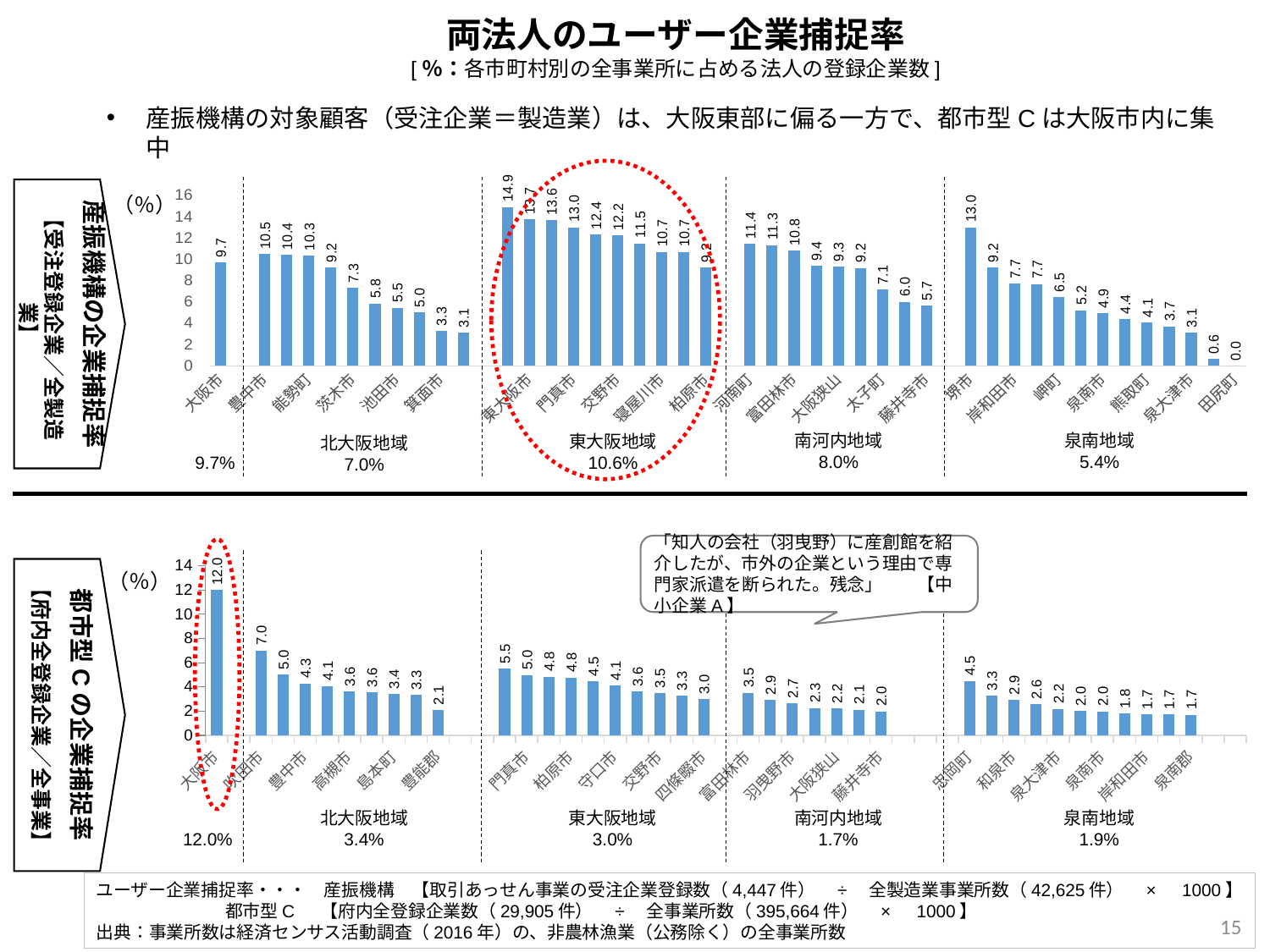

両法人のユーザー企業捕捉率
[％：各市町村別の全事業所に占める法人の登録企業数]
産振機構の対象顧客（受注企業＝製造業）は、大阪東部に偏る一方で、都市型Cは大阪市内に集中

### Chart

| Category | 捕捉率 |
|---|---|
| 大阪市 | 9.707037148897614 |
|  | None |
| 豊中市 | 10.483870967741936 |
| 高槻市 | 10.396039603960396 |
| 能勢町 | 10.344827586206897 |
| 摂津市 | 9.232954545454545 |
| 茨木市 | 7.300884955752212 |
| 吹田市 | 5.842696629213483 |
| 池田市 | 5.454545454545454 |
| 豊能町 | 5.0 |
| 箕面市 | 3.2520325203252036 |
| 島本町 | 3.125 |
|  | None |
| 大東市 | 14.896214896214897 |
| 東大阪市 | 13.727471787097862 |
| 枚方市 | 13.644859813084112 |
| 門真市 | 12.9973474801061 |
| 守口市 | 12.352309344790548 |
| 交野市 | 12.222222222222221 |
| 八尾市 | 11.490885416666668 |
| 寝屋川市 | 10.68840579710145 |
| 四條畷市 | 10.687022900763358 |
| 柏原市 | 9.203980099502488 |
|  | None |
| 河南町 | 11.428571428571429 |
| 河内長野 | 11.312217194570136 |
| 富田林市 | 10.79295154185022 |
| 松原市 | 9.366391184573002 |
| 大阪狭山 | 9.30232558139535 |
| 羽曳野市 | 9.190371991247265 |
| 太子町 | 7.142857142857142 |
| 千早赤阪 | 6.0 |
| 藤井寺市 | 5.660377358490567 |
|  | None |
| 堺市 | 12.987442167878388 |
| 高石市 | 9.230769230769232 |
| 岸和田市 | 7.68277571251549 |
| 和泉市 | 7.662835249042145 |
| 岬町 | 6.451612903225806 |
| 阪南市 | 5.217391304347826 |
| 泉南市 | 4.938271604938271 |
| 泉佐野市 | 4.3893129770992365 |
| 熊取町 | 4.0650406504065035 |
| 忠岡町 | 3.7037037037037033 |
| 泉大津市 | 3.0848329048843186 |
| 貝塚市 | 0.6369426751592357 |
| 田尻町 | 0.0 |
産振機構の企業捕捉率

【受注登録企業／全製造業】
（％）
南河内地域
8.0%
泉南地域
5.4%
東大阪地域
10.6%
北大阪地域
7.0%
9.7%
「知人の会社（羽曳野）に産創館を紹介したが、市外の企業という理由で専門家派遣を断られた。残念」　　【中小企業A】

### Chart

| Category | 捕捉率 |
|---|---|
| 大阪市 | 11.979546307953969 |
|  | None |
| 吹田市 | 7.0140626348028645 |
| 箕面市 | 5.0141242937853105 |
| 豊中市 | 4.260995502705999 |
| 摂津市 | 4.057687606942069 |
| 高槻市 | 3.6156143344709895 |
| 池田市 | 3.5587188612099645 |
| 島本町 | 3.4090909090909087 |
| 茨木市 | 3.330826259804448 |
| 豊能郡 | 2.086438152011923 |
|  | None |
|  | None |
| 東大阪市 | 5.509296685529508 |
| 門真市 | 4.960173787110789 |
| 大東市 | 4.841149773071105 |
| 柏原市 | 4.757709251101322 |
| 八尾市 | 4.461898395721925 |
| 守口市 | 4.109144063667371 |
| 枚方市 | 3.6042263256640665 |
| 交野市 | 3.458957150232318 |
| 寝屋川市 | 3.259653049804141 |
| 四條畷市 | 2.96655879180151 |
|  | None |
| 富田林市 | 3.505590812934421 |
| 松原市 | 2.919550173010381 |
| 羽曳野市 | 2.6575342465753424 |
| 河内長野 | 2.254249815225425 |
| 大阪狭山 | 2.2282608695652173 |
| 南河内郡 | 2.1004566210045663 |
| 藤井寺市 | 1.9739292364990688 |
|  | None |
|  | None |
|  | None |
| 忠岡町 | 4.482758620689655 |
| 堺市 | 3.2728406178568954 |
| 和泉市 | 2.9081632653061225 |
| 高石市 | 2.551521099116781 |
| 泉大津市 | 2.1659548505186086 |
| 貝塚市 | 2.0018198362147404 |
| 泉南市 | 1.970905678085406 |
| 泉佐野市 | 1.78343949044586 |
| 岸和田市 | 1.7372121880601132 |
| 阪南市 | 1.7229953611663356 |
| 泉南郡 | 1.6916384726921216 |
都市型Cの企業捕捉率

【府内全登録企業／全事業】
（％）
北大阪地域
3.4%
東大阪地域
3.0%
南河内地域
1.7%
泉南地域
1.9%
12.0%
ユーザー企業捕捉率・・・　産振機構　【取引あっせん事業の受注企業登録数（4,447件）　÷　全製造業事業所数（42,625件）　×　1000】
                               都市型C　 【府内全登録企業数（29,905件）　÷　全事業所数（395,664件）　×　1000】
出典：事業所数は経済センサス活動調査（2016年）の、非農林漁業（公務除く）の全事業所数
15